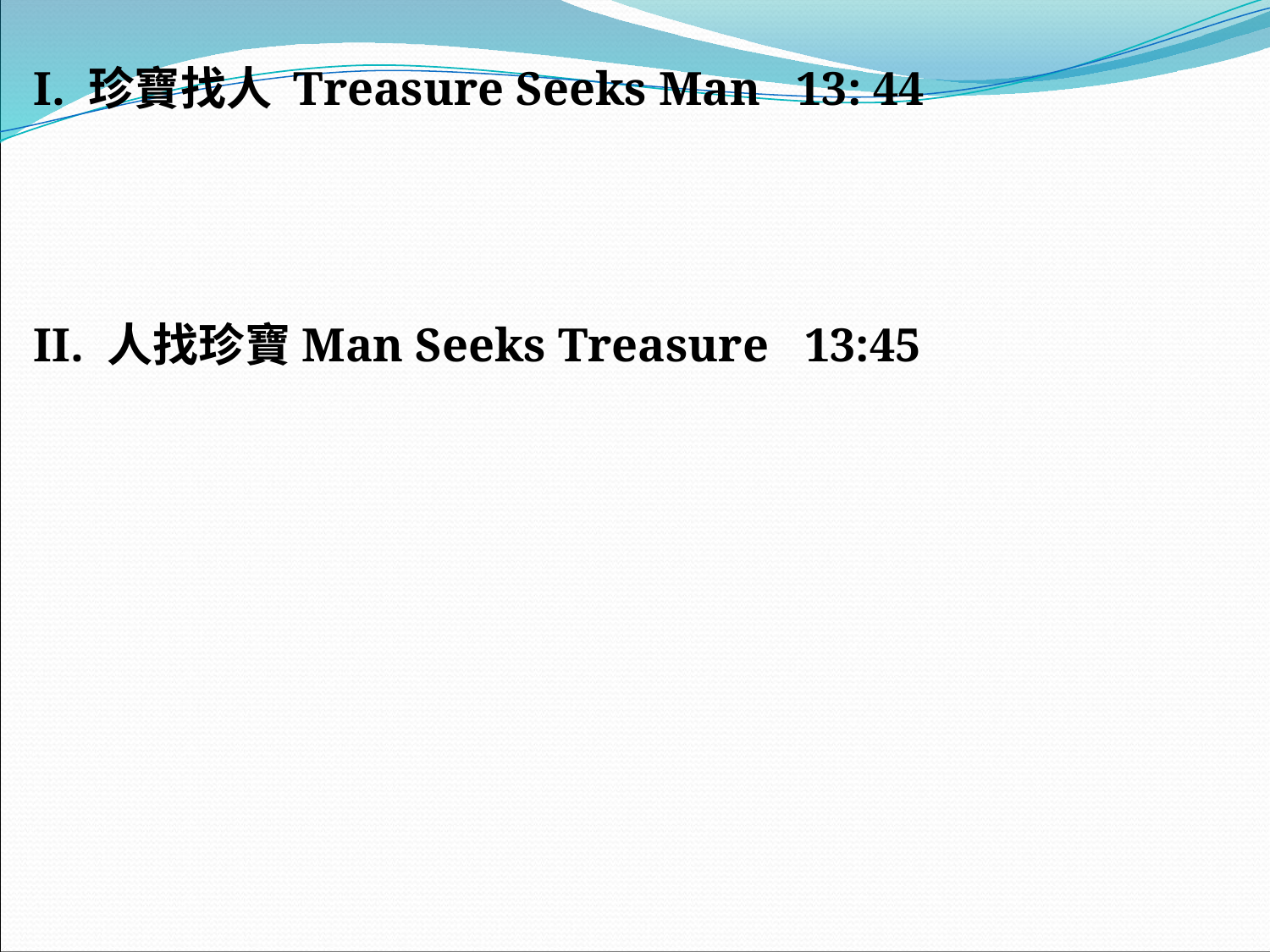

#
I. 珍寶找人 Treasure Seeks Man   13: 44

II. 人找珍寶Man Seeks Treasure   13:45